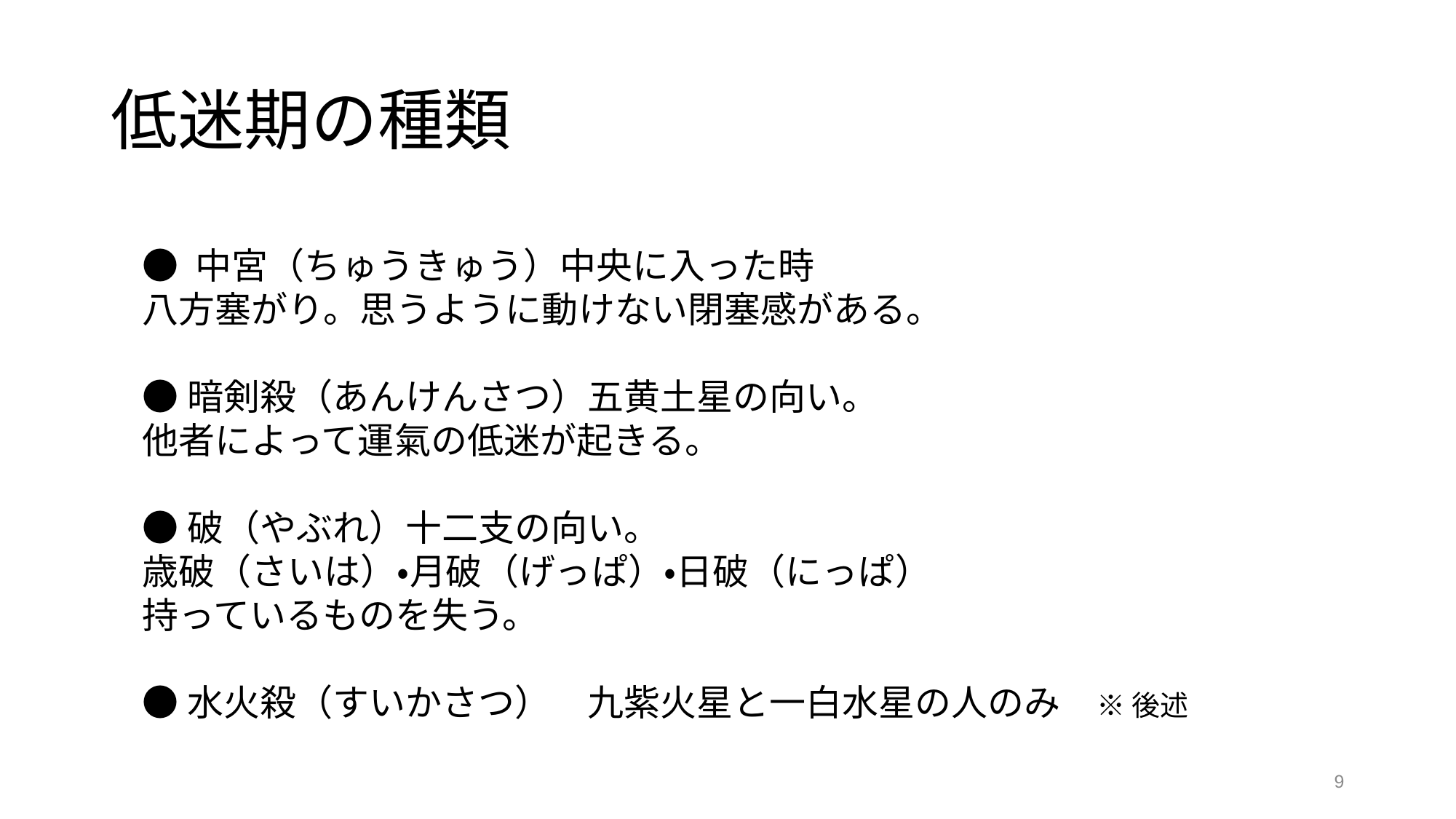

# 低迷期の種類
● 中宮（ちゅうきゅう）中央に入った時
八方塞がり。思うように動けない閉塞感がある。

●暗剣殺（あんけんさつ）五黄土星の向い。
他者によって運氣の低迷が起きる。

●破（やぶれ）十二支の向い。
歳破（さいは）・月破（げっぱ）・日破（にっぱ）
持っているものを失う。

●水火殺（すいかさつ）　九紫火星と一白水星の人のみ　※ 後述

9